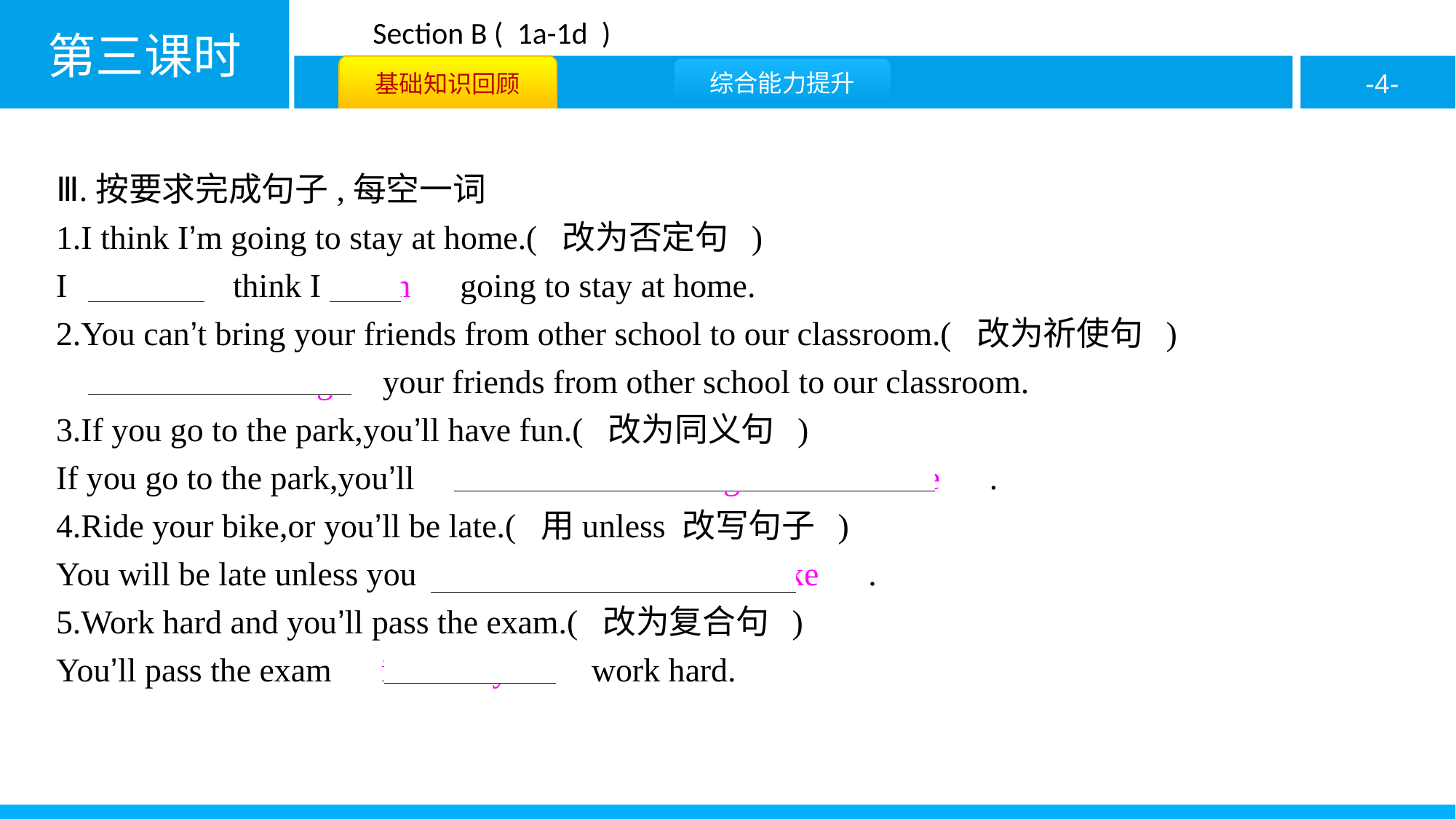

Ⅲ.按要求完成句子,每空一词
1.I think I’m going to stay at home.(  改为否定句  )
I　don’t　think I　am　going to stay at home.
2.You can’t bring your friends from other school to our classroom.(  改为祈使句  )
　Don’t　 　bring　your friends from other school to our classroom.
3.If you go to the park,you’ll have fun.(  改为同义句  )
If you go to the park,you’ll　have　 　a　 　great　 　time　.
4.Ride your bike,or you’ll be late.(  用unless 改写句子  )
You will be late unless you　ride　 　your　 　bike　.
5.Work hard and you’ll pass the exam.(  改为复合句  )
You’ll pass the exam　if　 　you　work hard.